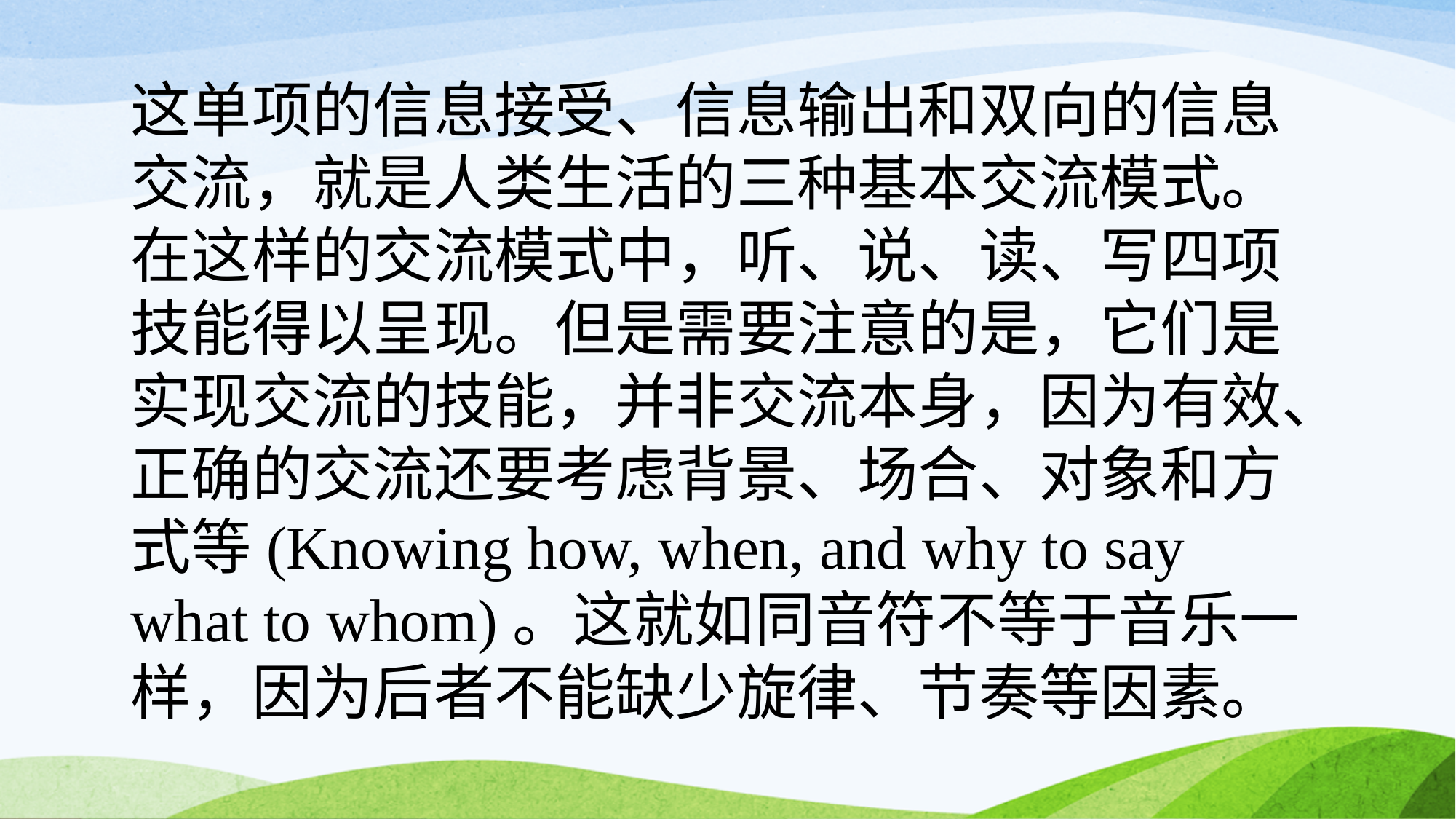

这单项的信息接受、信息输出和双向的信息交流，就是人类生活的三种基本交流模式。在这样的交流模式中，听、说、读、写四项技能得以呈现。但是需要注意的是，它们是实现交流的技能，并非交流本身，因为有效、正确的交流还要考虑背景、场合、对象和方式等(Knowing how, when, and why to say what to whom)。这就如同音符不等于音乐一样，因为后者不能缺少旋律、节奏等因素。